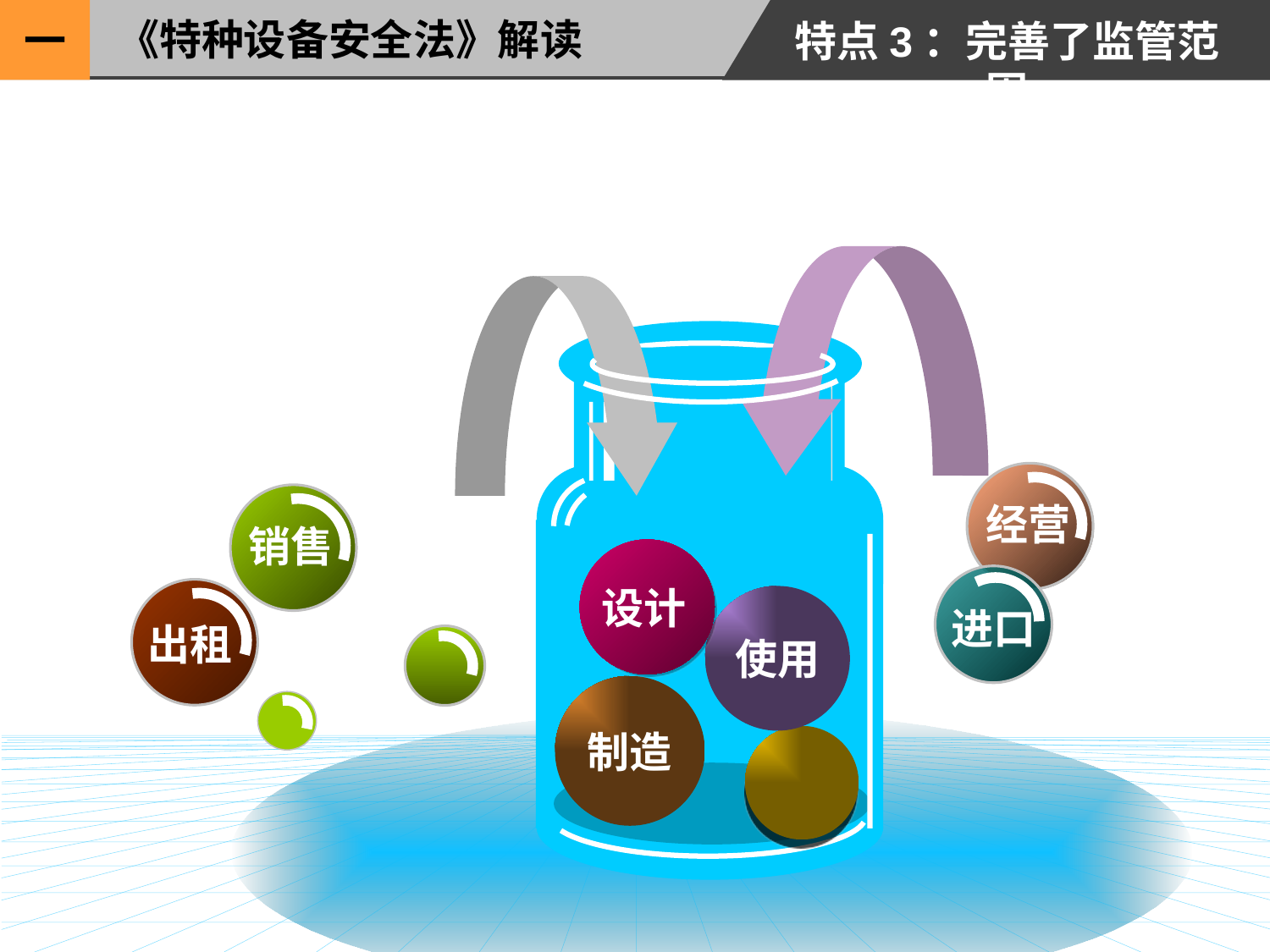

《特种设备安全法》解读
一
特点3：完善了监管范围

经营

销售

设计

使用
进口

出租

制造